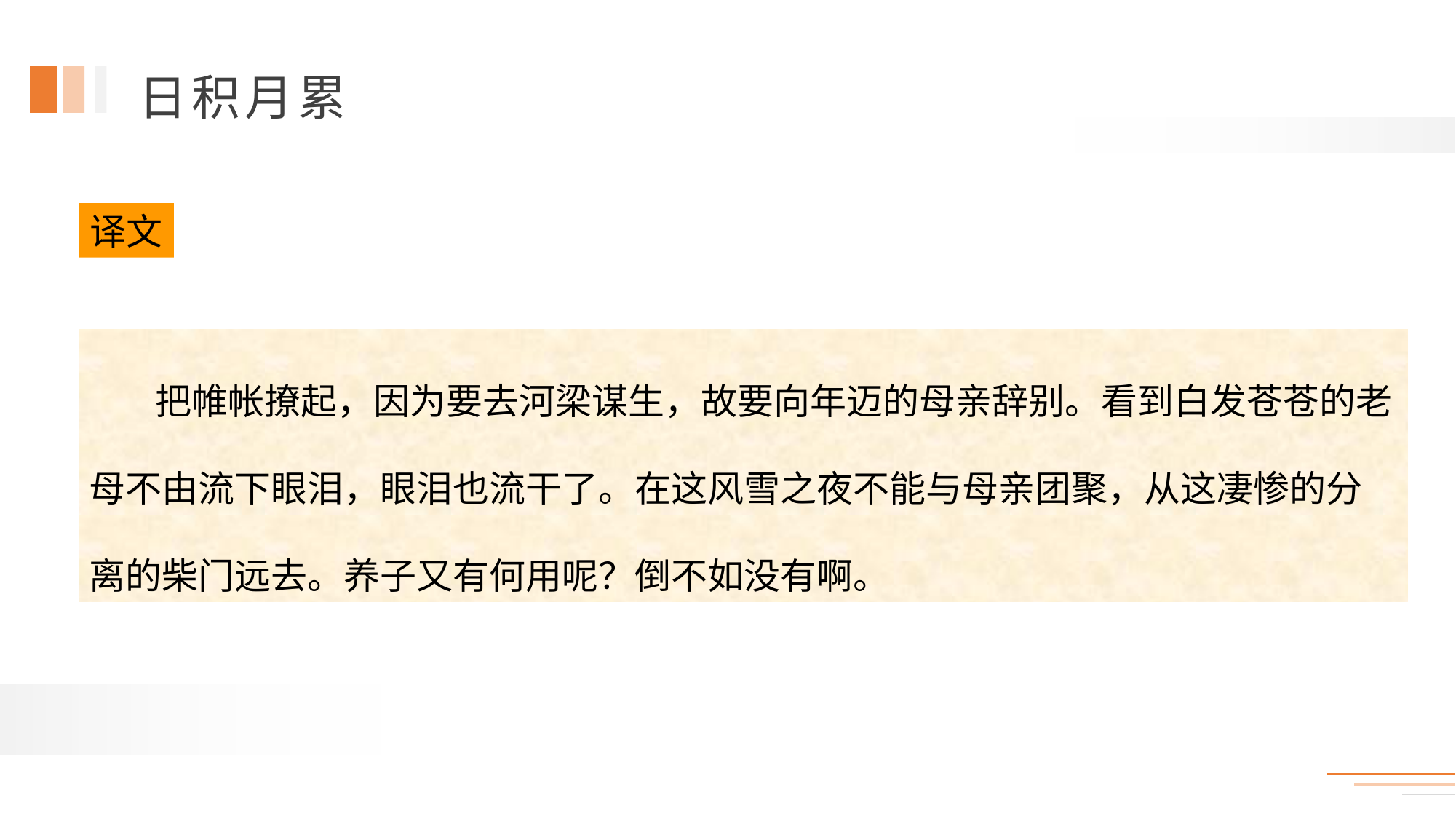

译文
       把帷帐撩起，因为要去河梁谋生，故要向年迈的母亲辞别。看到白发苍苍的老母不由流下眼泪，眼泪也流干了。在这风雪之夜不能与母亲团聚，从这凄惨的分离的柴门远去。养子又有何用呢？倒不如没有啊。